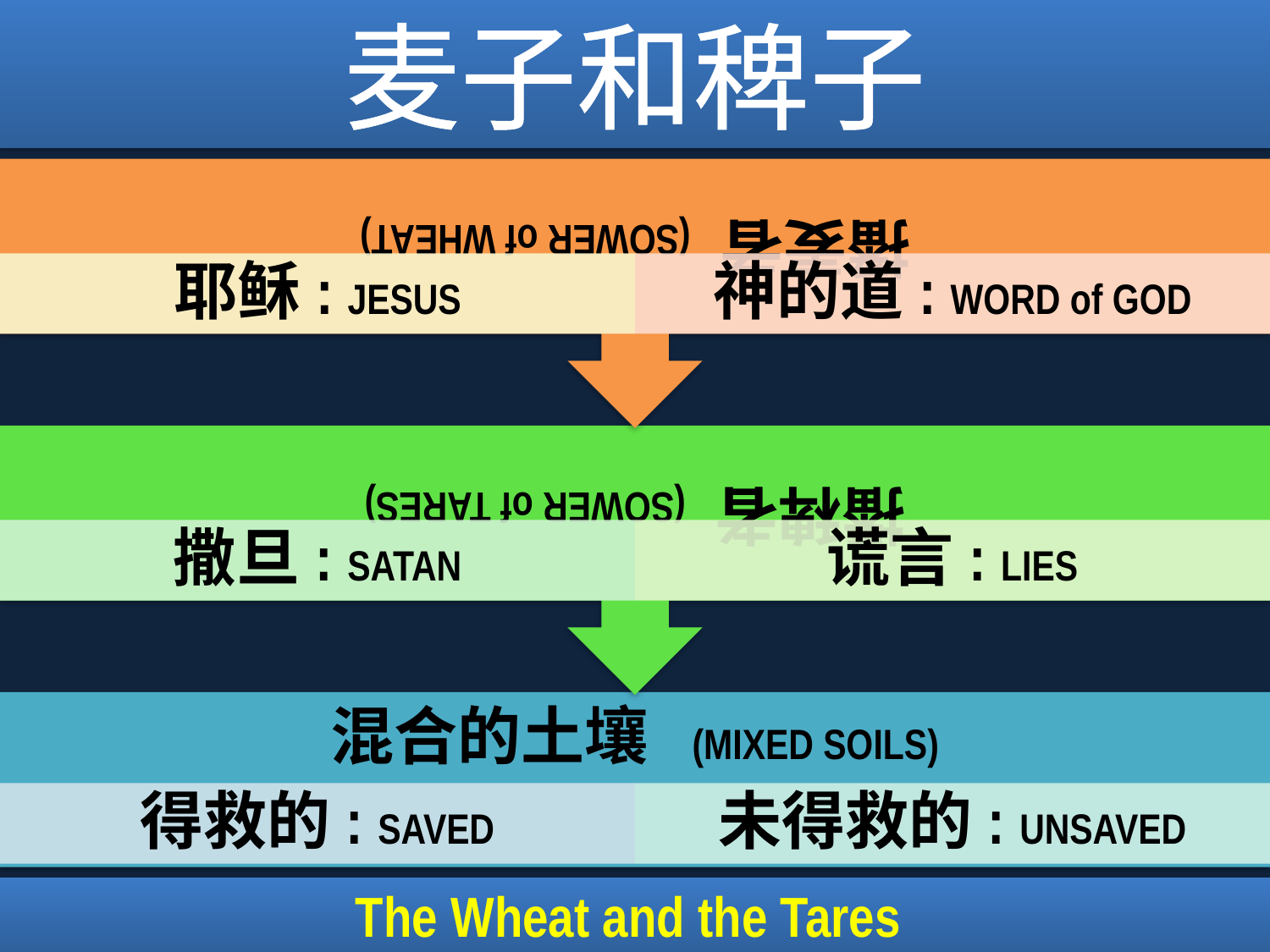

麦子和稗子
混合的土壤  (MIXED SOILS)
得救的: SAVED
未得救的: UNSAVED
播稗者 (SOWER of TARES)
撒旦: SATAN
谎言: LIES
播麦者 (SOWER of WHEAT)
耶稣: JESUS
神的道: WORD of GOD
The Wheat and the Tares